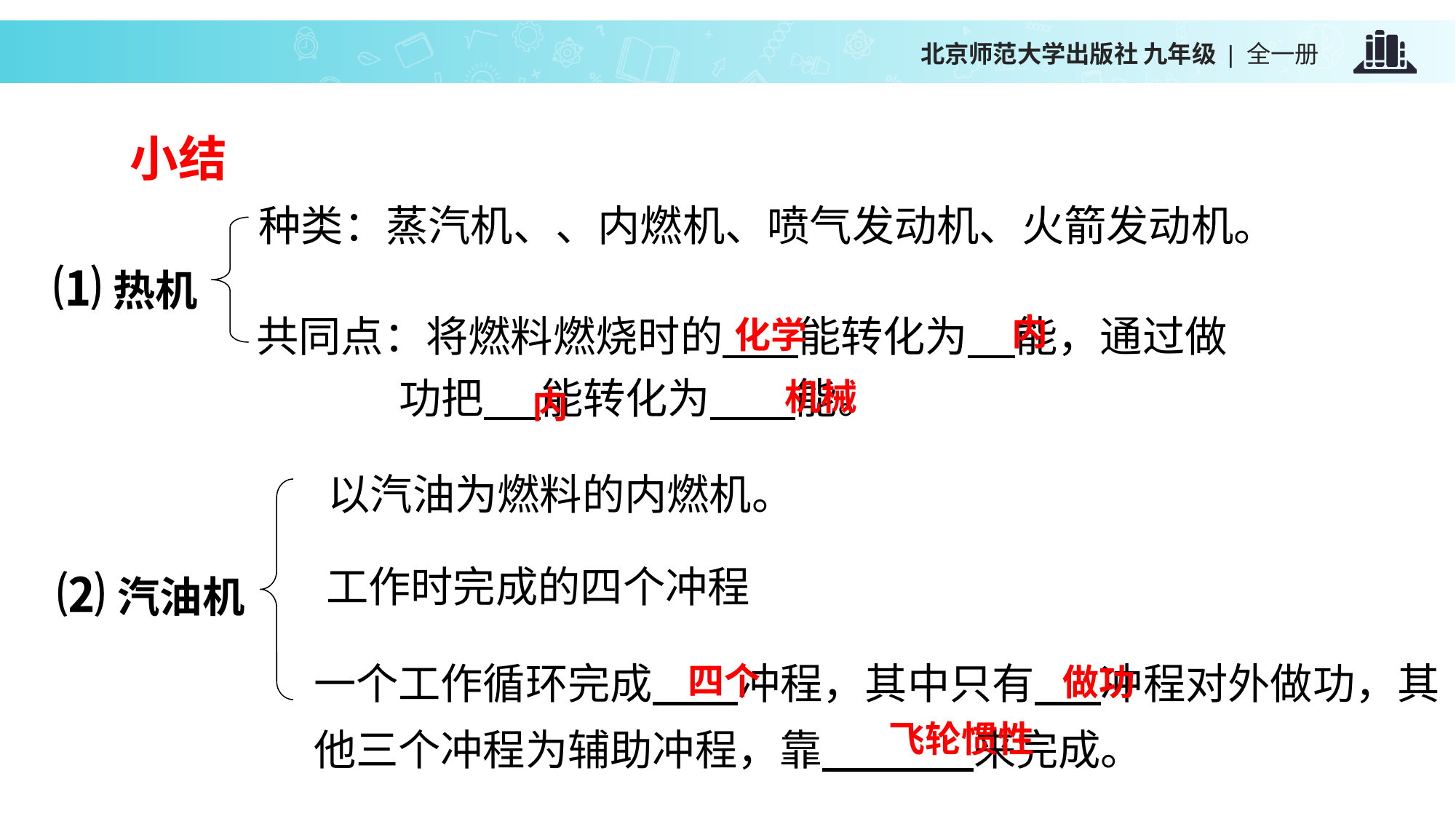

小结
种类：蒸汽机、、内燃机、喷气发动机、火箭发动机。

⑴热机
内
化学
共同点：将燃料燃烧时的        能转化为     能，通过做
              功把      能转化为         能。
 机械
内
以汽油为燃料的内燃机。

工作时完成的四个冲程
⑵汽油机
一个工作循环完成         冲程，其中只有       冲程对外做功，其他三个冲程为辅助冲程，靠                来完成。
 四个
 做功
飞轮惯性